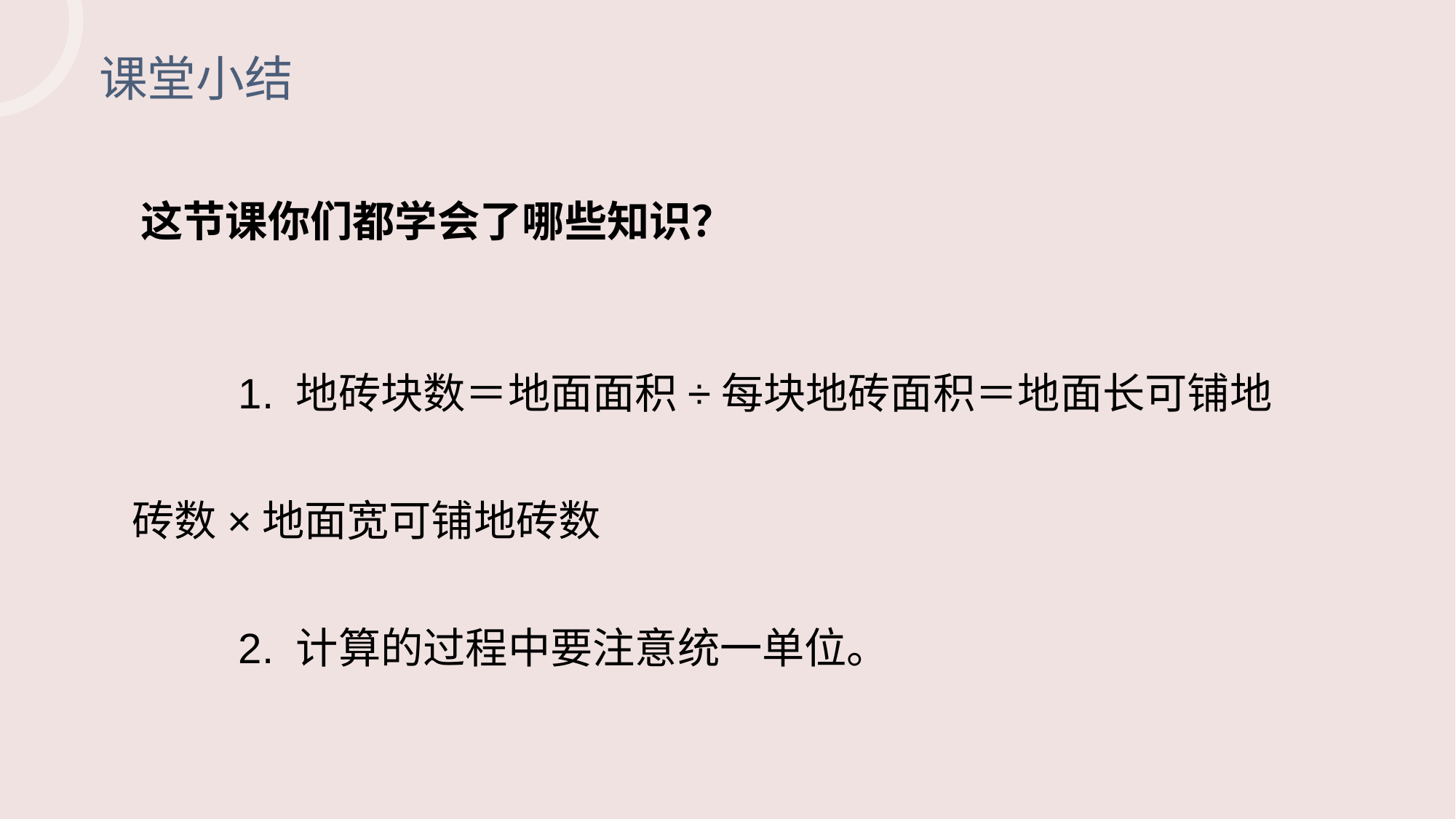

课堂小结
这节课你们都学会了哪些知识？
         1. 地砖块数＝地面面积÷每块地砖面积＝地面长可铺地砖数×地面宽可铺地砖数
         2. 计算的过程中要注意统一单位。